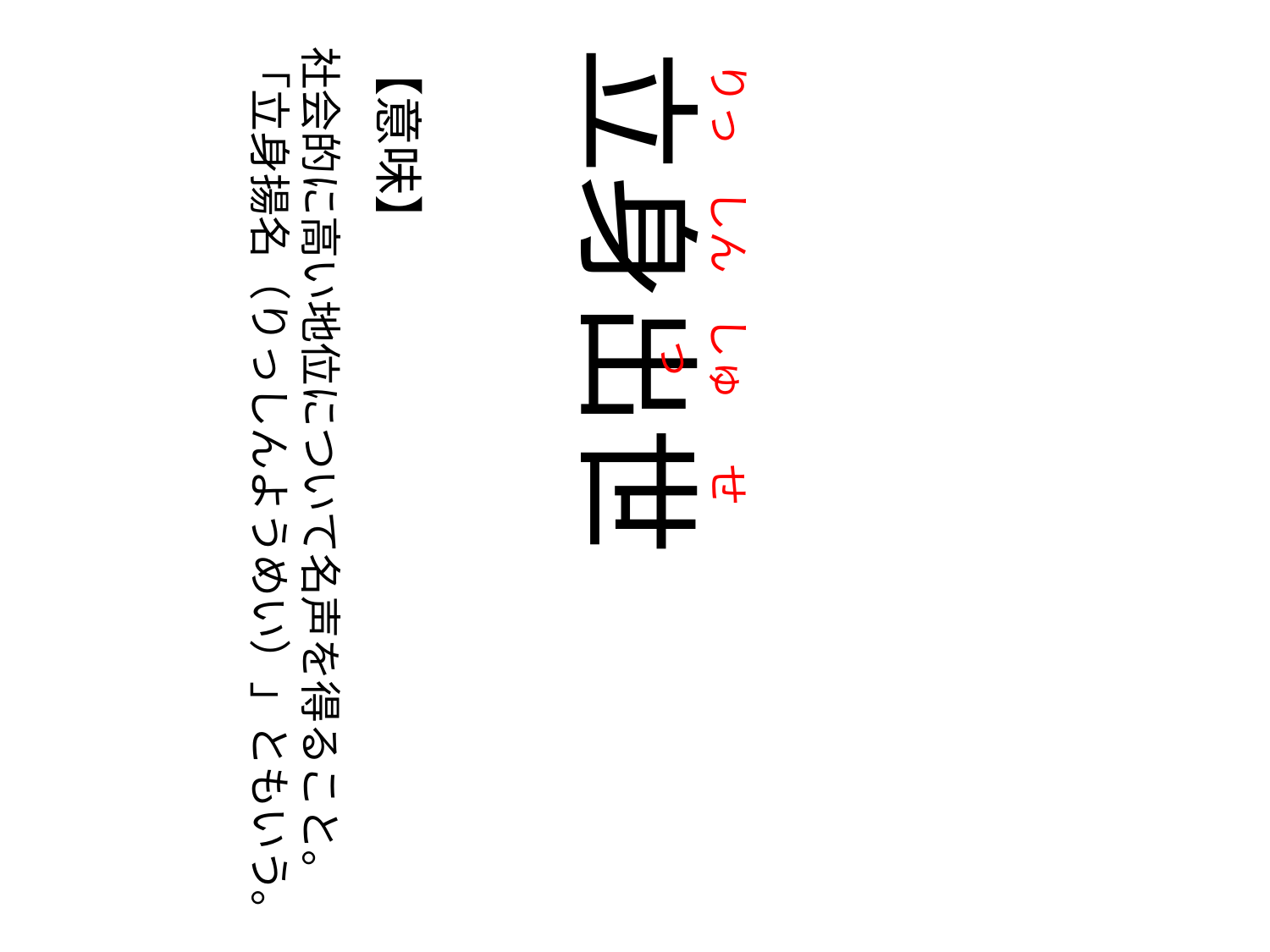

じょう
じょう
じょう
の
じょう
じょう
じょう
の
じょう
じょう
じょう
の
じょう
じょう
じょう
りっ
の
しん
の
しゅっ
の
せ
社会的に高い地位について名声を得ること。
「立身揚名（りっしんようめい）」ともいう。
【意味】
立身出世